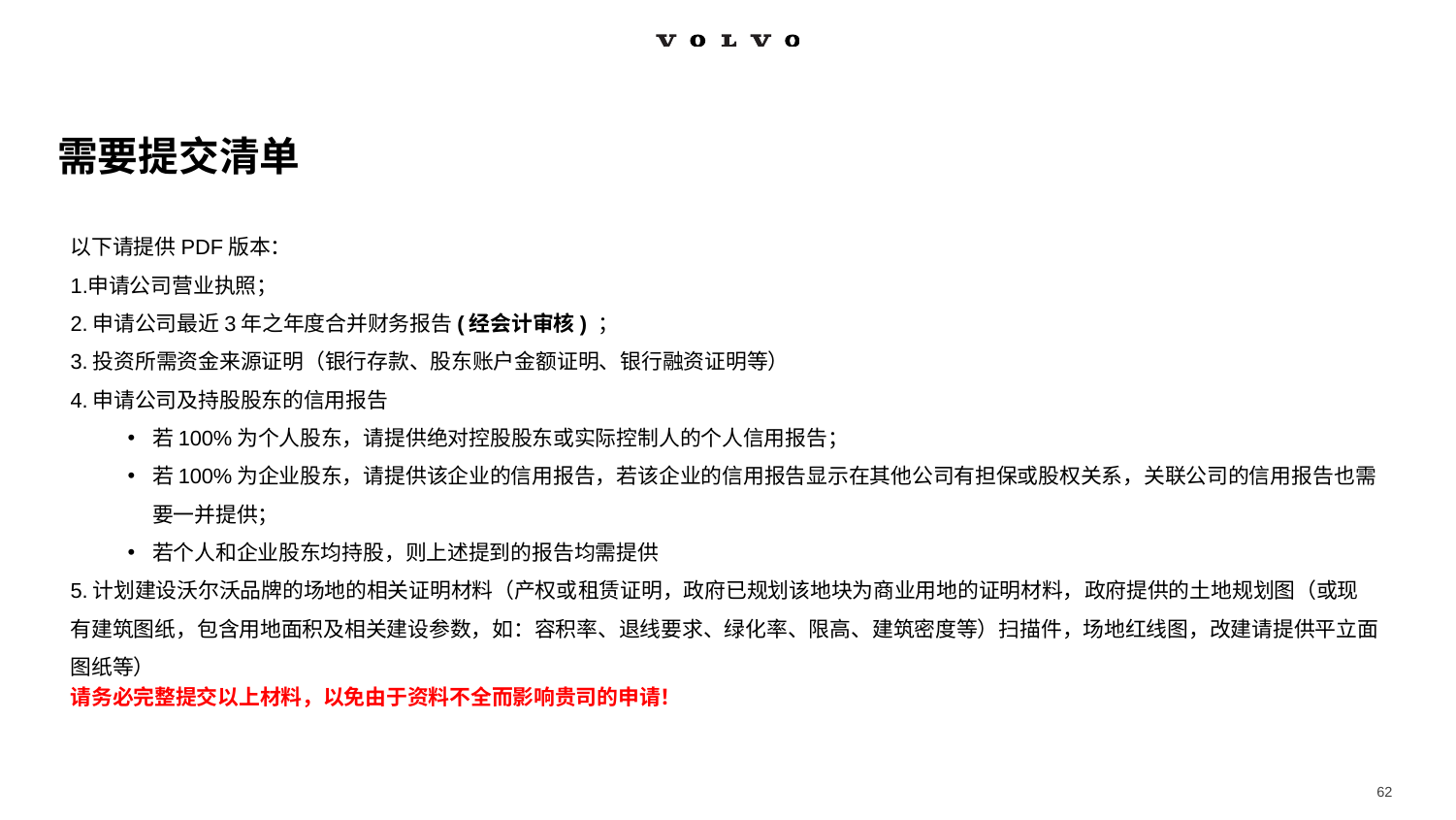

# 需要提交清单
以下请提供PDF版本：
申请公司营业执照；
2.申请公司最近3年之年度合并财务报告(经会计审核) ；
3.投资所需资金来源证明（银行存款、股东账户金额证明、银行融资证明等）
4.申请公司及持股股东的信用报告
若100%为个人股东，请提供绝对控股股东或实际控制人的个人信用报告；
若100%为企业股东，请提供该企业的信用报告，若该企业的信用报告显示在其他公司有担保或股权关系，关联公司的信用报告也需要一并提供；
若个人和企业股东均持股，则上述提到的报告均需提供
5.计划建设沃尔沃品牌的场地的相关证明材料（产权或租赁证明，政府已规划该地块为商业用地的证明材料，政府提供的土地规划图（或现有建筑图纸，包含用地面积及相关建设参数，如：容积率、退线要求、绿化率、限高、建筑密度等）扫描件，场地红线图，改建请提供平立面图纸等）
请务必完整提交以上材料，以免由于资料不全而影响贵司的申请！
62